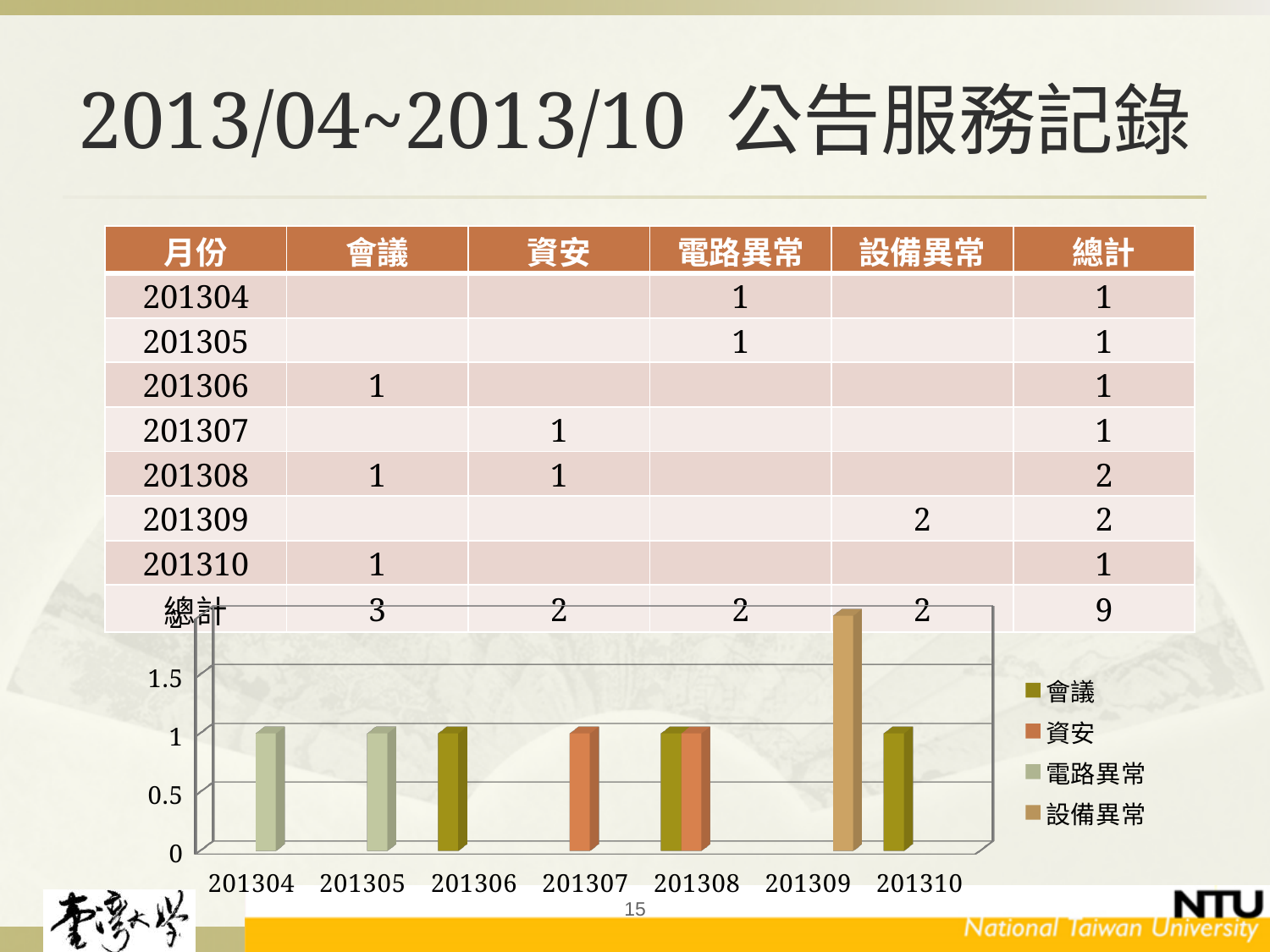

# 2013/04~2013/10 公告服務記錄
| 月份 | 會議 | 資安 | 電路異常 | 設備異常 | 總計 |
| --- | --- | --- | --- | --- | --- |
| 201304 |  |  | 1 |  | 1 |
| 201305 |  |  | 1 |  | 1 |
| 201306 | 1 |  |  |  | 1 |
| 201307 |  | 1 |  |  | 1 |
| 201308 | 1 | 1 |  |  | 2 |
| 201309 |  |  |  | 2 | 2 |
| 201310 | 1 |  |  |  | 1 |
| 總計 | 3 | 2 | 2 | 2 | 9 |

[unsupported chart]

15